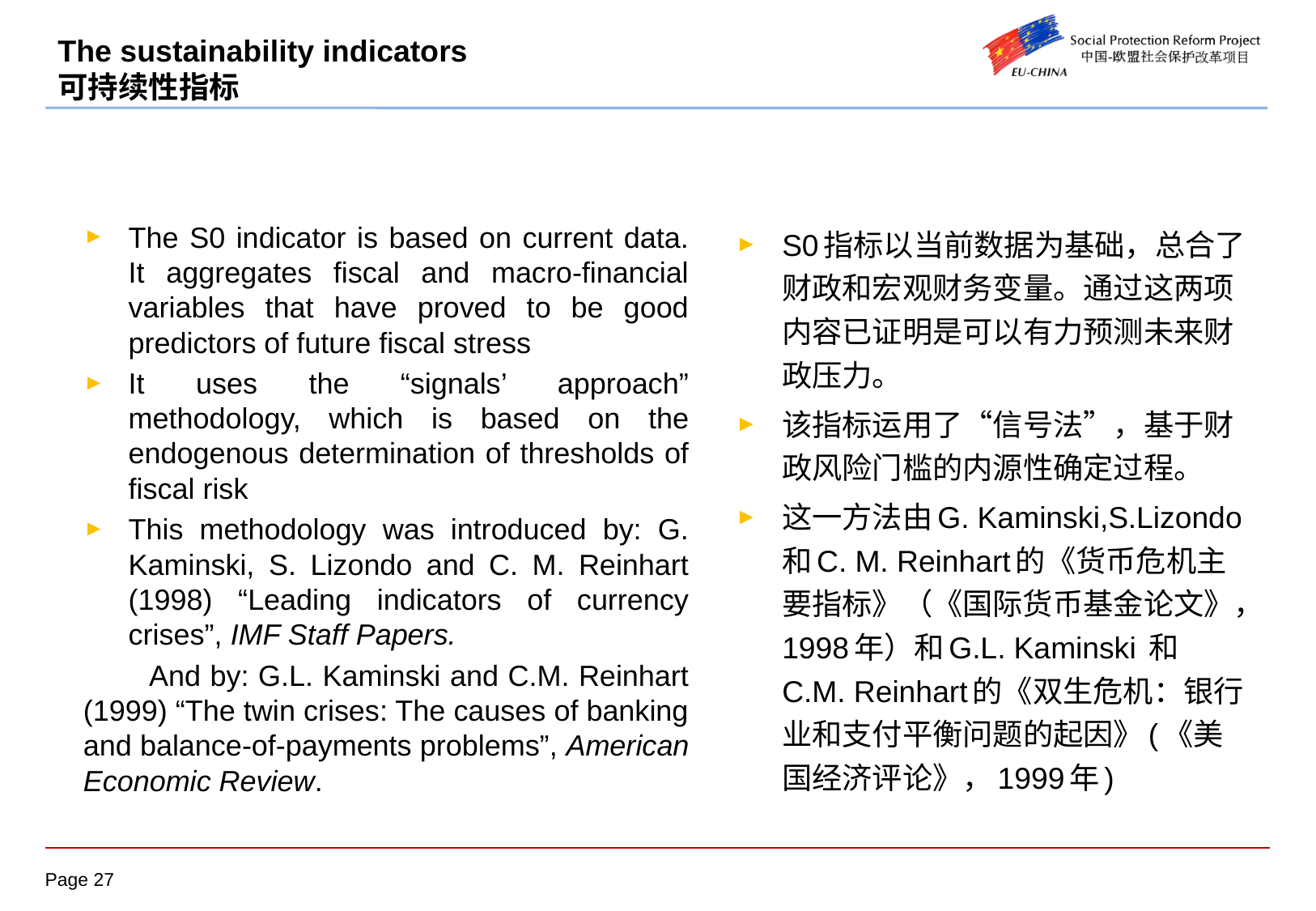

# The sustainability indicators 可持续性指标
The S0 indicator is based on current data. It aggregates fiscal and macro-financial variables that have proved to be good predictors of future fiscal stress
It uses the “signals’ approach” methodology, which is based on the endogenous determination of thresholds of fiscal risk
This methodology was introduced by: G. Kaminski, S. Lizondo and C. M. Reinhart (1998) “Leading indicators of currency crises”, IMF Staff Papers.
       And by: G.L. Kaminski and C.M. Reinhart (1999) “The twin crises: The causes of banking and balance-of-payments problems”, American Economic Review.

S0指标以当前数据为基础，总合了财政和宏观财务变量。通过这两项内容已证明是可以有力预测未来财政压力。
该指标运用了“信号法”，基于财政风险门槛的内源性确定过程。
这一方法由G. Kaminski,S.Lizondo和C. M. Reinhart的《货币危机主要指标》（《国际货币基金论文》，1998年）和G.L. Kaminski 和 C.M. Reinhart的《双生危机：银行业和支付平衡问题的起因》(《美国经济评论》，1999年)